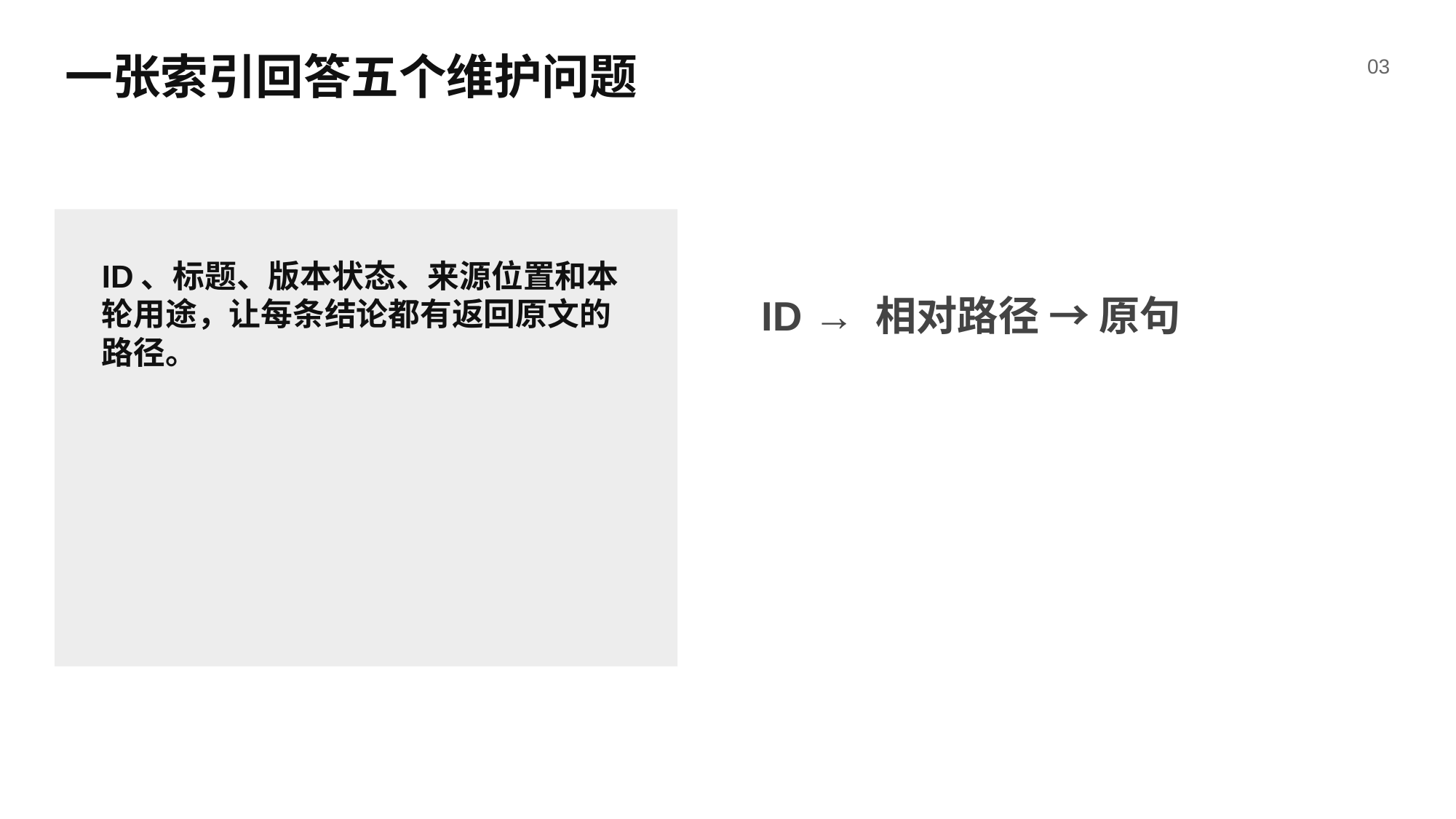

一张索引回答五个维护问题
03

ID、标题、版本状态、来源位置和本轮用途，让每条结论都有返回原文的路径。
ID → 相对路径 → 原句